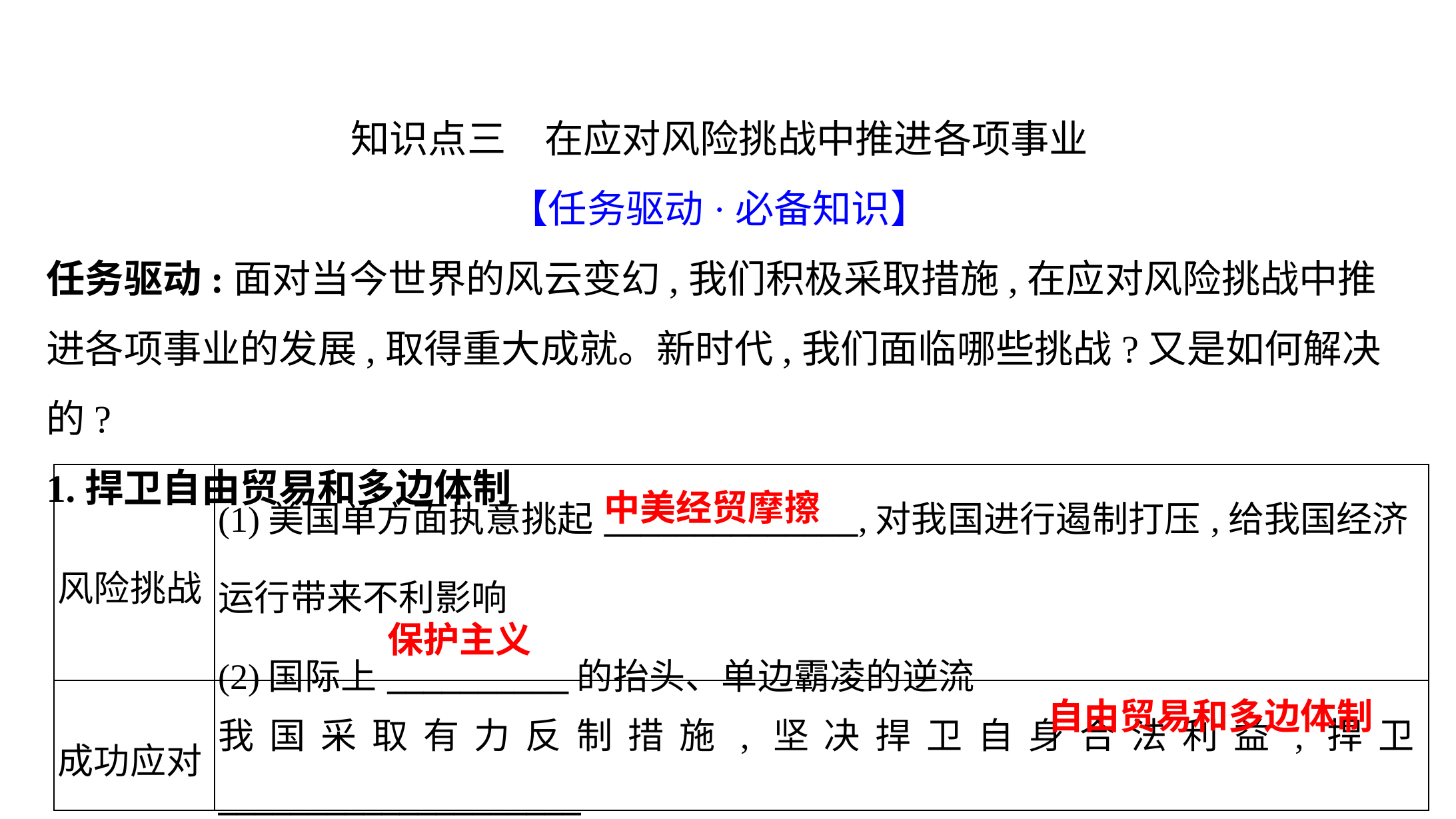

知识点三　在应对风险挑战中推进各项事业
【任务驱动·必备知识】
任务驱动:面对当今世界的风云变幻,我们积极采取措施,在应对风险挑战中推进各项事业的发展,取得重大成就。新时代,我们面临哪些挑战?又是如何解决的?
1.捍卫自由贸易和多边体制
| 风险挑战 | (1)美国单方面执意挑起\_\_\_\_\_\_\_\_\_\_\_\_\_\_,对我国进行遏制打压,给我国经济 运行带来不利影响 (2)国际上\_\_\_\_\_\_\_\_\_\_的抬头、单边霸凌的逆流 |
| --- | --- |
| 成功应对 | 我国采取有力反制措施,坚决捍卫自身合法利益,捍卫\_\_\_\_\_\_\_\_\_\_\_\_\_\_\_\_\_\_\_\_ |
中美经贸摩擦
保护主义
自由贸易和多边体制